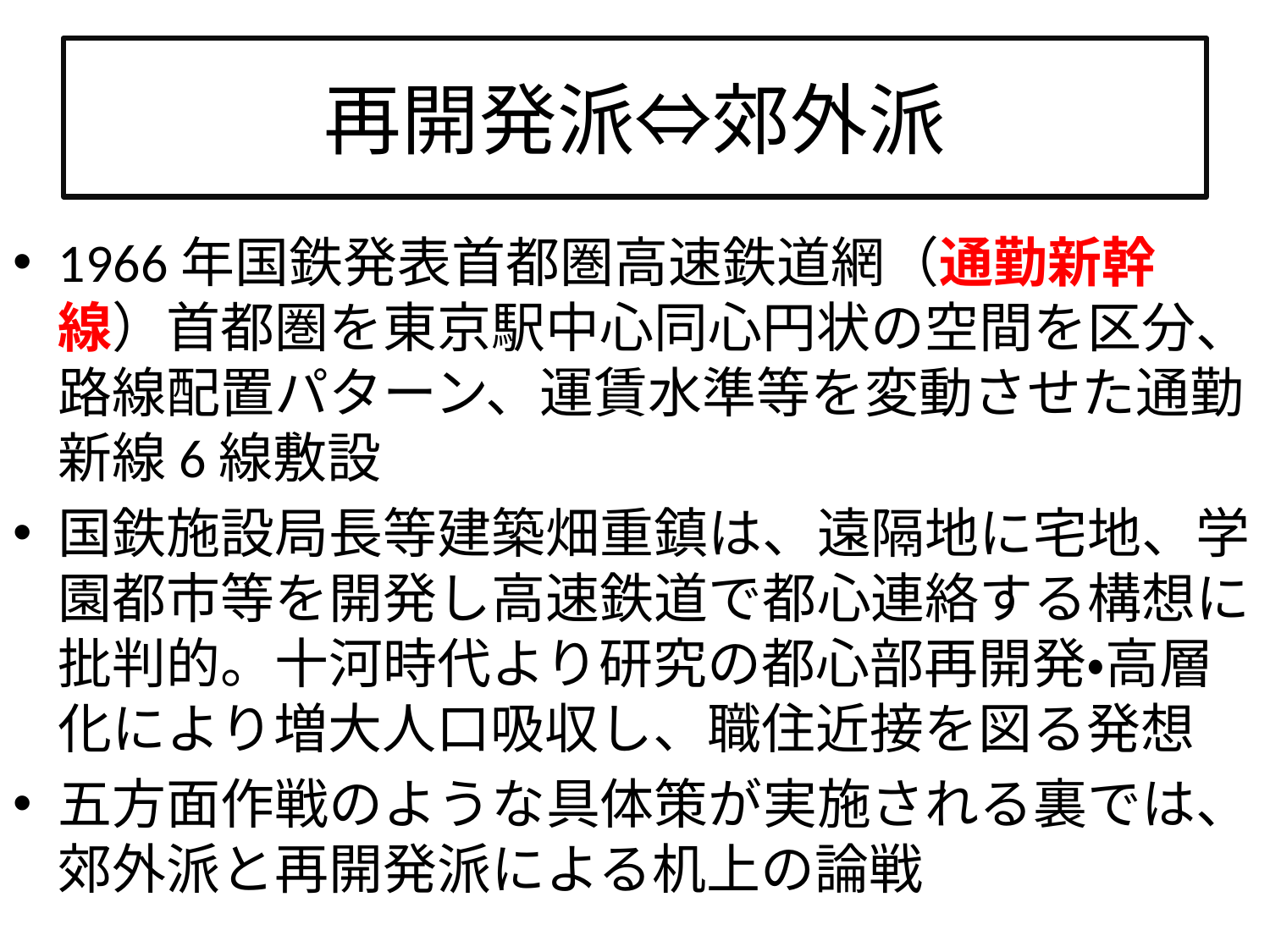

# 再開発派⇔郊外派
1966年国鉄発表首都圏高速鉄道網（通勤新幹線）首都圏を東京駅中心同心円状の空間を区分、路線配置パターン、運賃水準等を変動させた通勤新線6線敷設
国鉄施設局長等建築畑重鎮は、遠隔地に宅地、学園都市等を開発し高速鉄道で都心連絡する構想に批判的。十河時代より研究の都心部再開発・高層化により増大人口吸収し、職住近接を図る発想
五方面作戦のような具体策が実施される裏では、郊外派と再開発派による机上の論戦